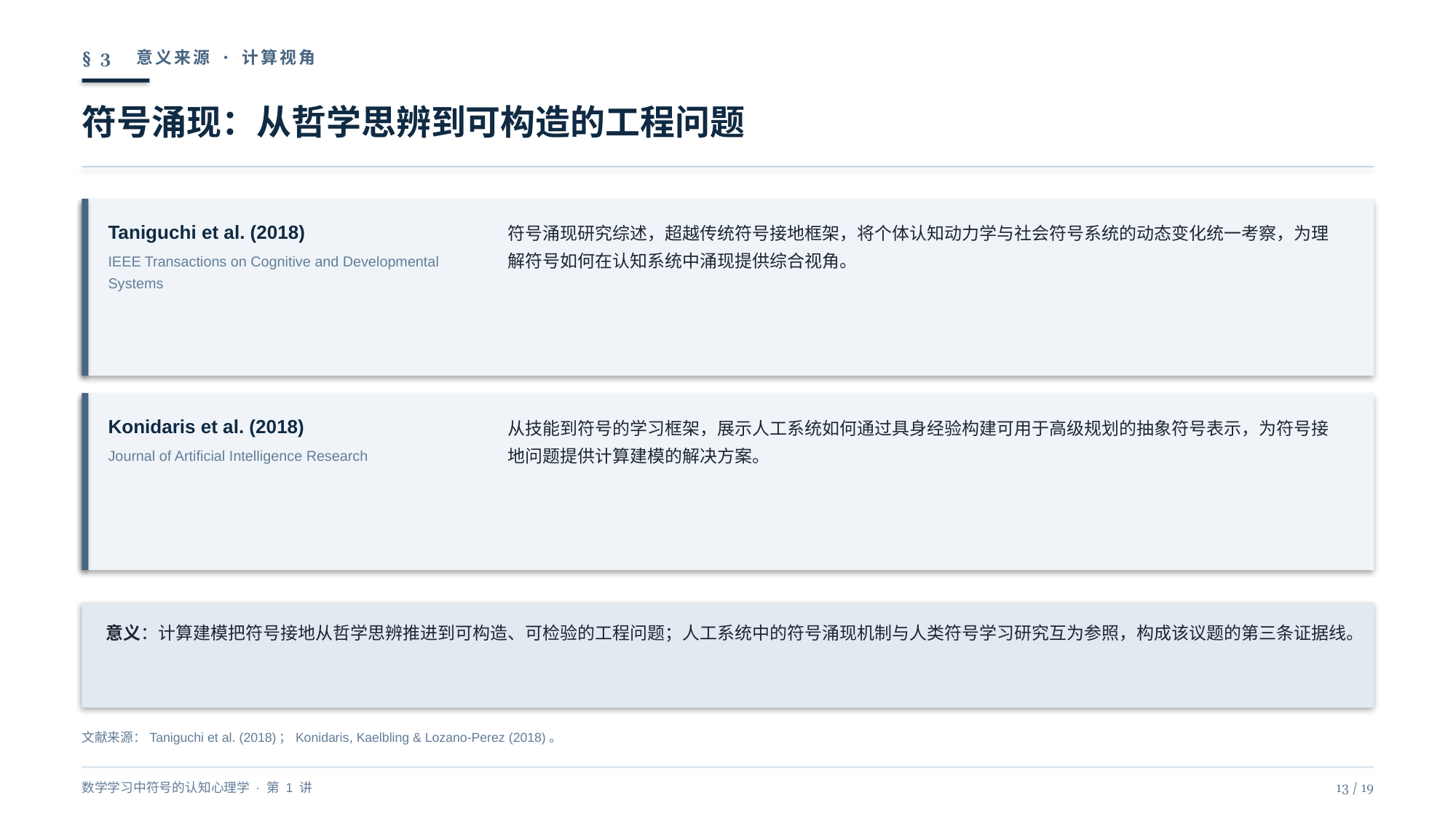

§ 3　意义来源 · 计算视角

符号涌现：从哲学思辨到可构造的工程问题

Taniguchi et al. (2018)
IEEE Transactions on Cognitive and Developmental Systems
符号涌现研究综述，超越传统符号接地框架，将个体认知动力学与社会符号系统的动态变化统一考察，为理解符号如何在认知系统中涌现提供综合视角。

Konidaris et al. (2018)
Journal of Artificial Intelligence Research
从技能到符号的学习框架，展示人工系统如何通过具身经验构建可用于高级规划的抽象符号表示，为符号接地问题提供计算建模的解决方案。

意义：计算建模把符号接地从哲学思辨推进到可构造、可检验的工程问题；人工系统中的符号涌现机制与人类符号学习研究互为参照，构成该议题的第三条证据线。
文献来源：Taniguchi et al. (2018)；Konidaris, Kaelbling & Lozano-Perez (2018)。

数学学习中符号的认知心理学 · 第 1 讲
13 / 19